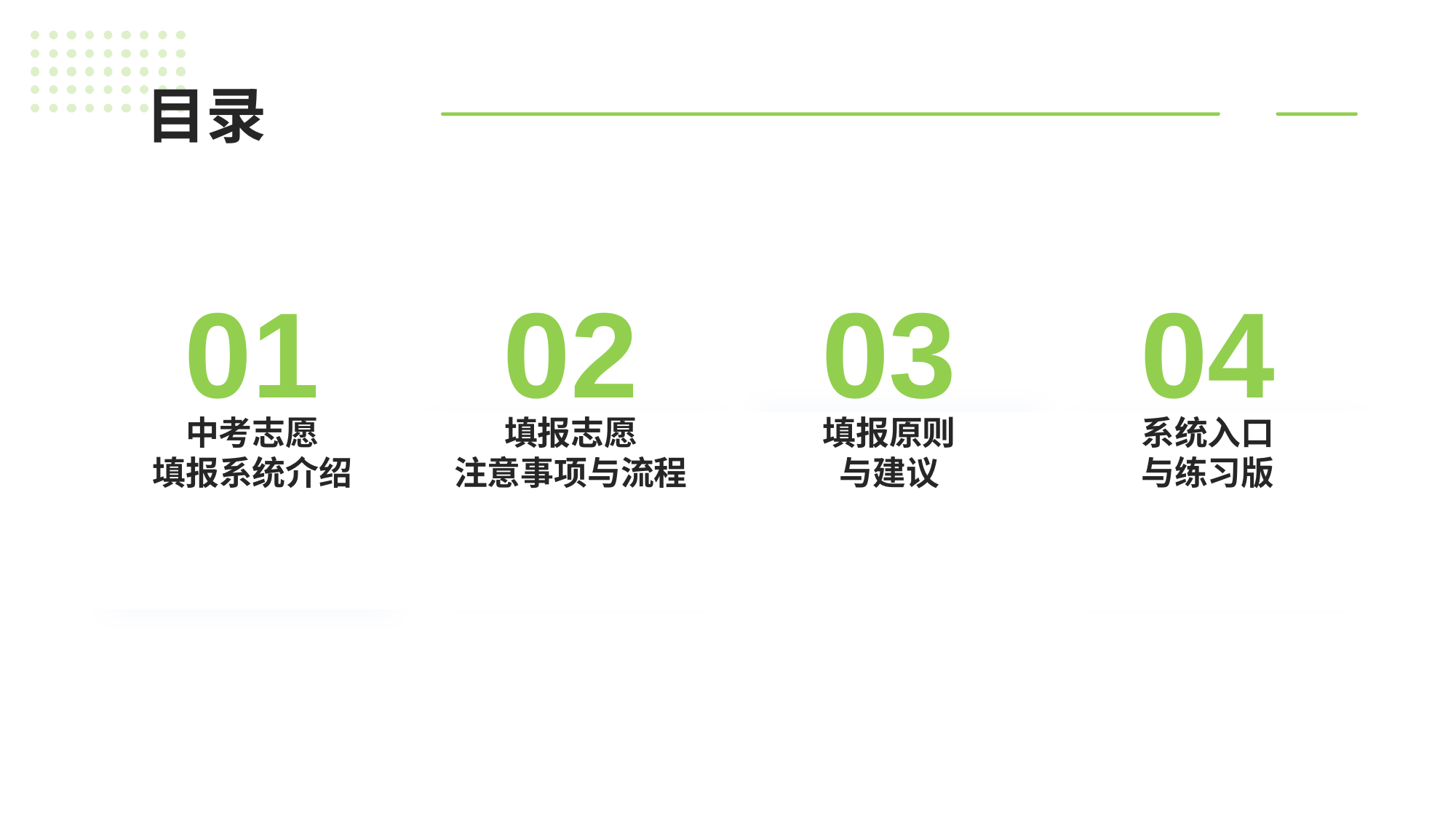

# 目录
01
02
03
04

中考志愿
填报系统介绍
填报志愿
注意事项与流程

填报原则
与建议
系统入口
与练习版